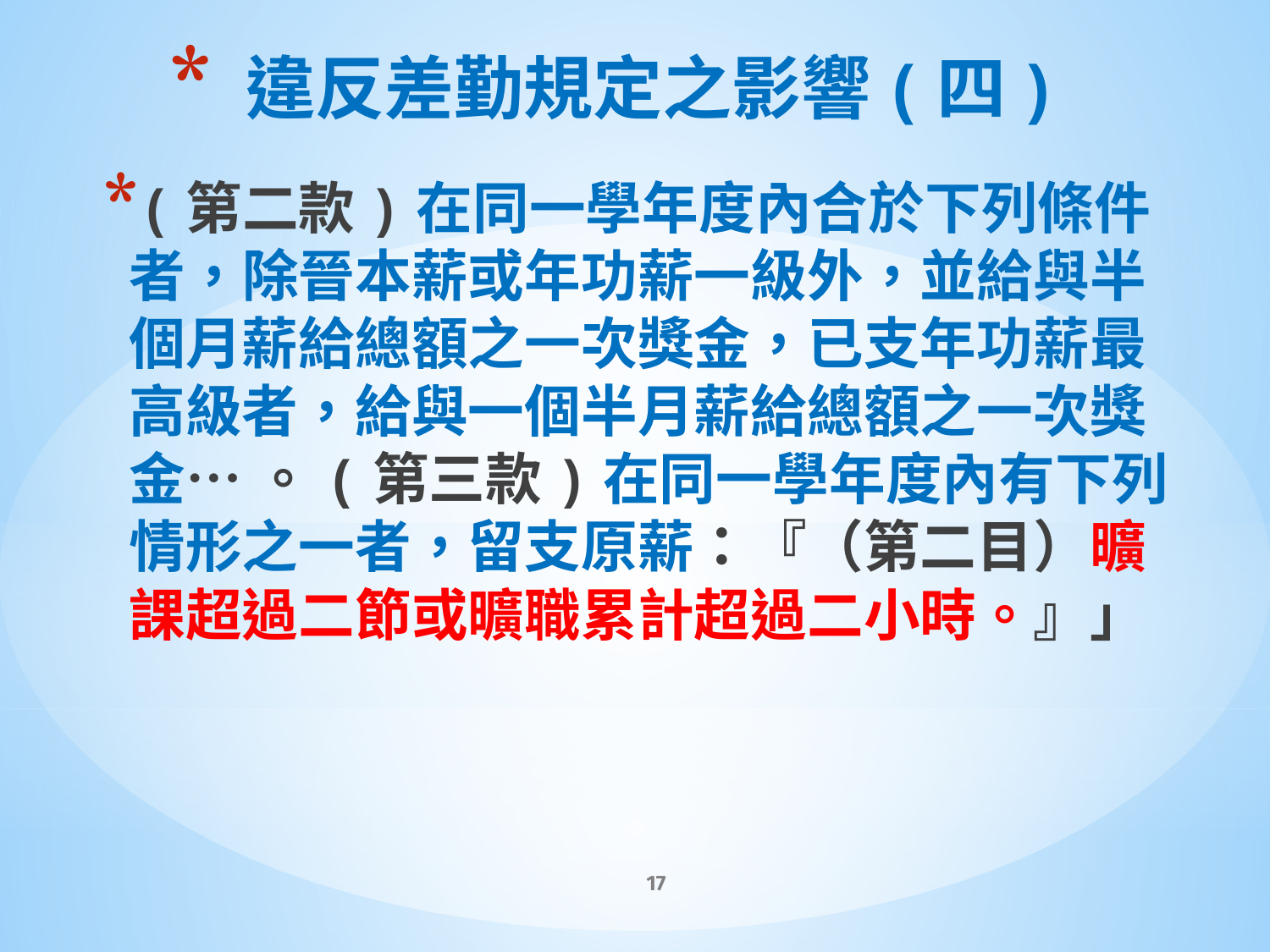

# 違反差勤規定之影響(四)
(第二款)在同一學年度內合於下列條件者，除晉本薪或年功薪一級外，並給與半個月薪給總額之一次獎金，已支年功薪最高級者，給與一個半月薪給總額之一次獎金… 。(第三款)在同一學年度內有下列情形之一者，留支原薪：『（第二目）曠課超過二節或曠職累計超過二小時。』」
17